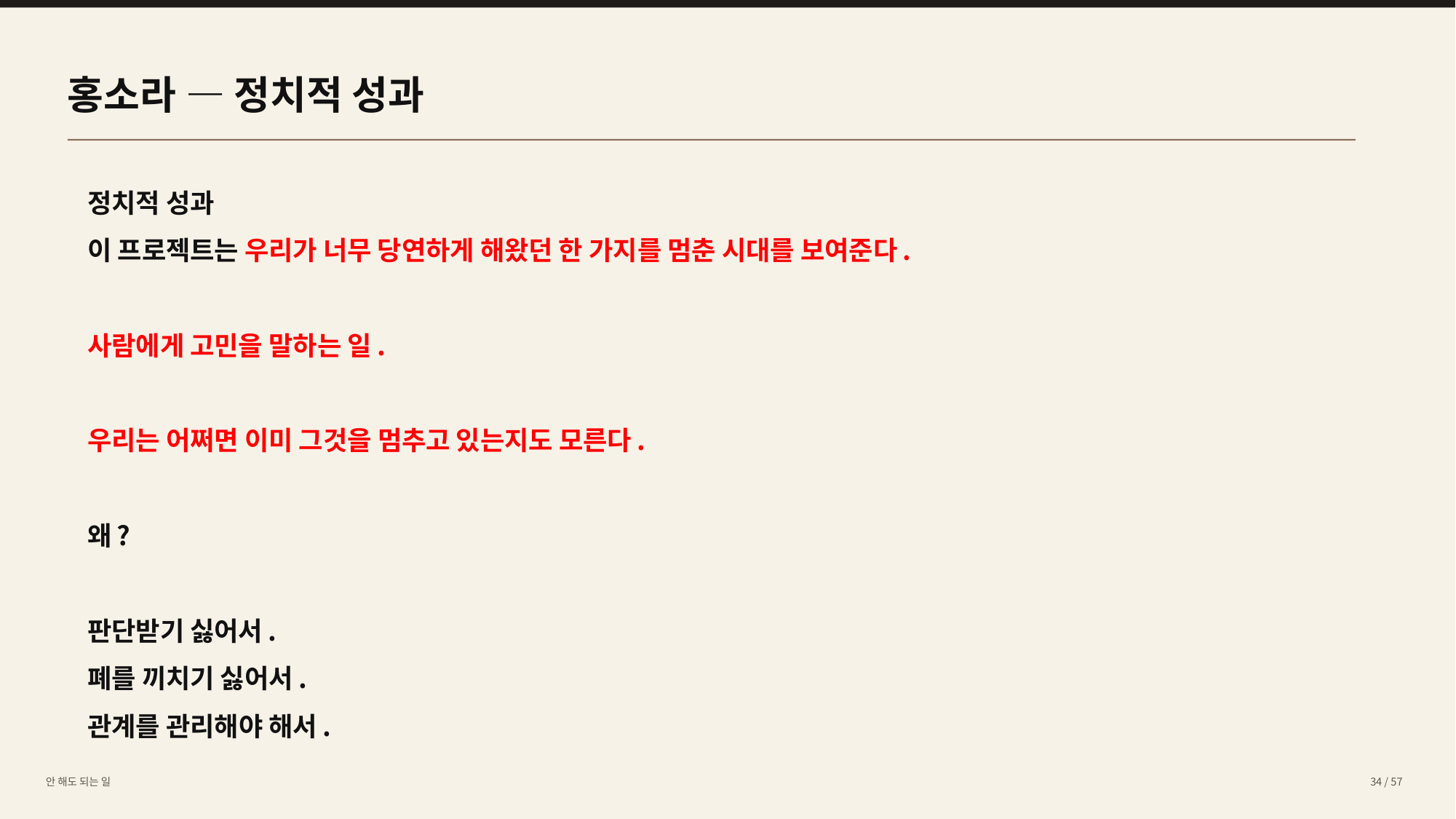

홍소라 — 정치적 성과

정치적 성과
이 프로젝트는 우리가 너무 당연하게 해왔던 한 가지를 멈춘 시대를 보여준다.

사람에게 고민을 말하는 일.

우리는 어쩌면 이미 그것을 멈추고 있는지도 모른다.

왜?

판단받기 싫어서.
폐를 끼치기 싫어서.
관계를 관리해야 해서.
안 해도 되는 일
34 / 57